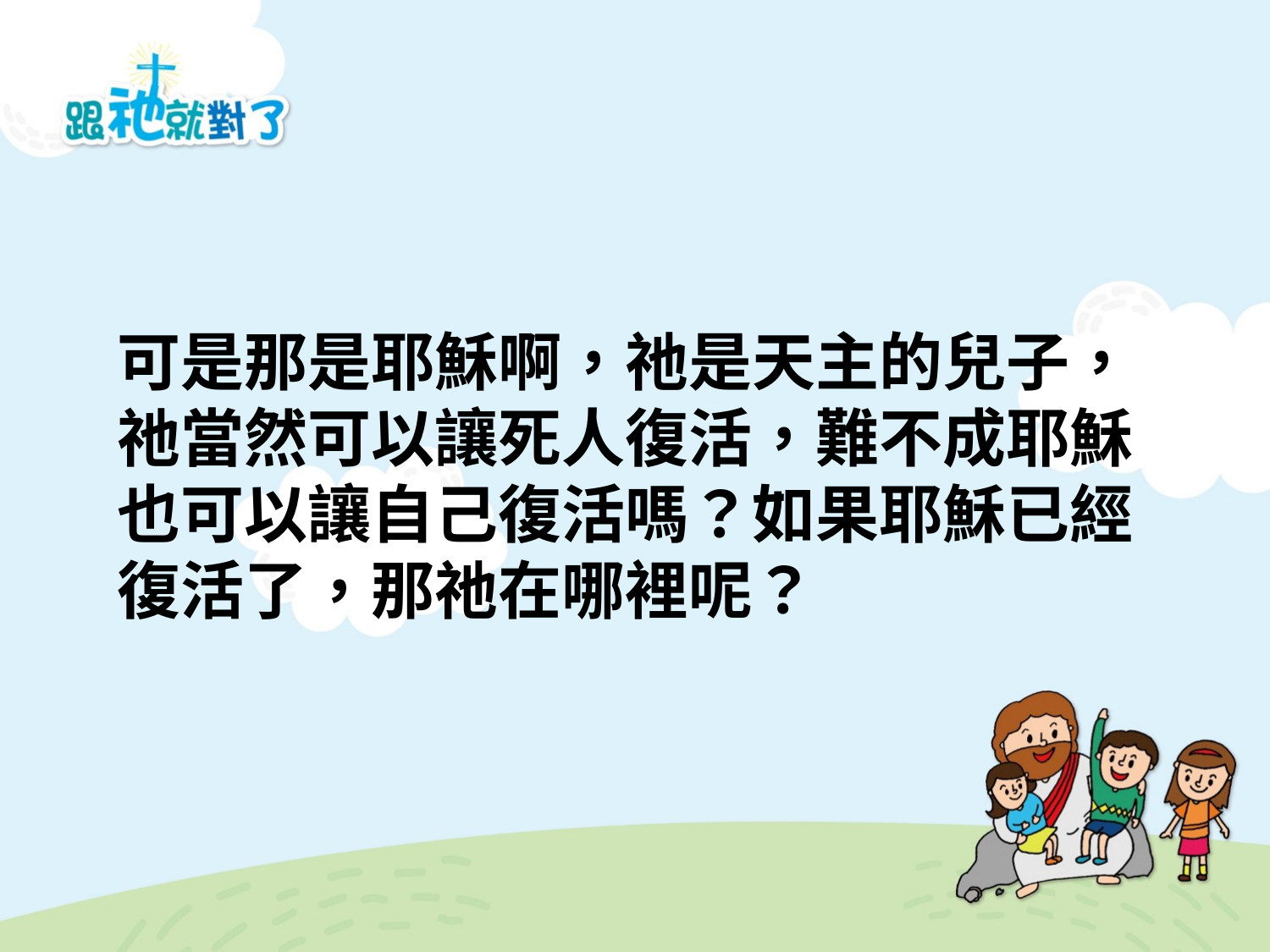

可是那是耶穌啊，祂是天主的兒子，祂當然可以讓死人復活，難不成耶穌也可以讓自己復活嗎？如果耶穌已經復活了，那祂在哪裡呢？